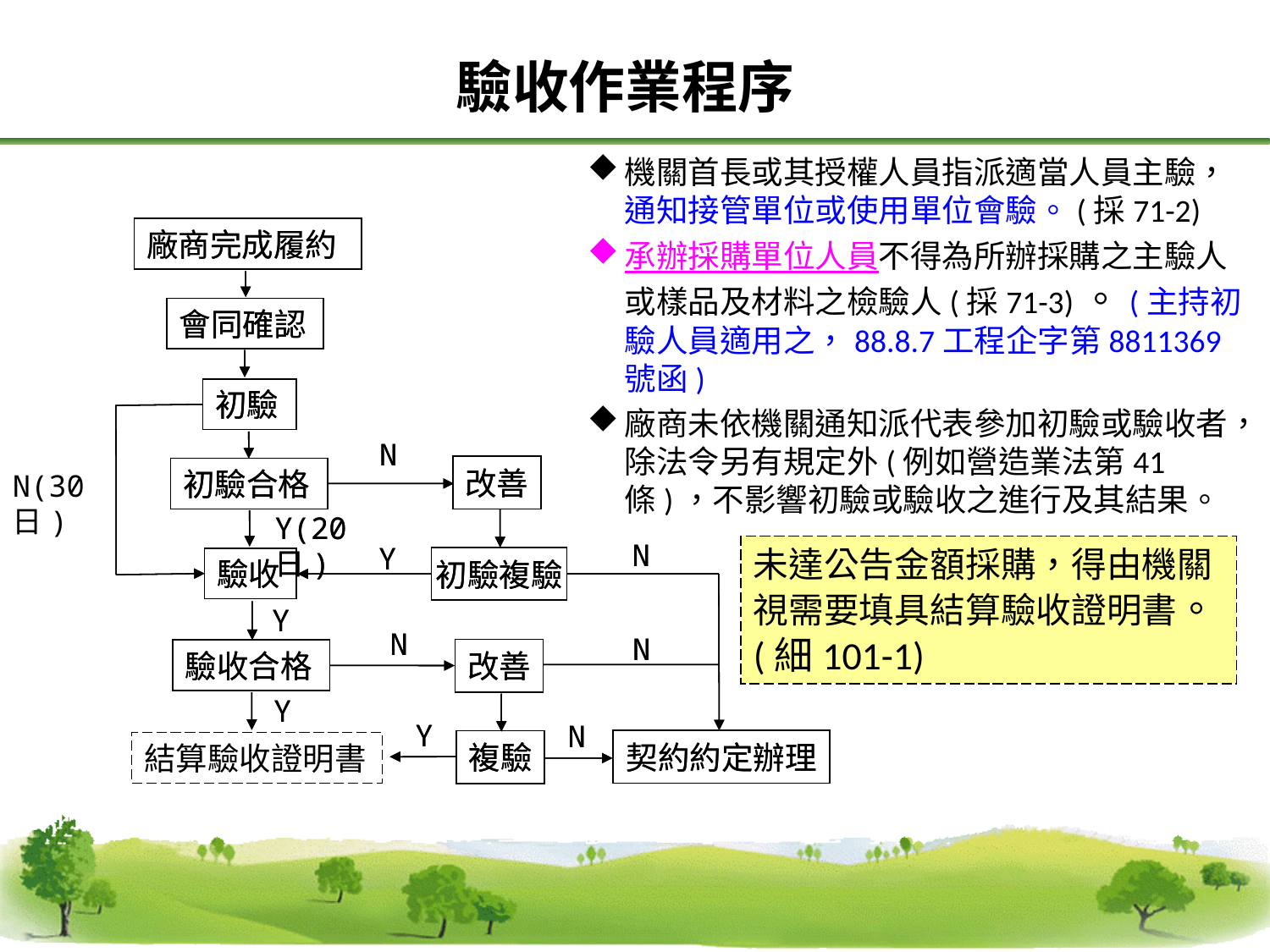

驗收作業程序
機關首長或其授權人員指派適當人員主驗，通知接管單位或使用單位會驗。(採71-2)
承辦採購單位人員不得為所辦採購之主驗人或樣品及材料之檢驗人(採71-3)。(主持初驗人員適用之，88.8.7工程企字第8811369號函)
廠商未依機關通知派代表參加初驗或驗收者，除法令另有規定外(例如營造業法第41條)，不影響初驗或驗收之進行及其結果。

廠商完成履約
廠商完成履約

會同確認
會同確認

初驗
初驗
N
N

改善
改善
初驗合格
初驗合格
N(30日)

Y(20日)
Y(20日)

N
N
Y
Y
未達公告金額採購，得由機關視需要填具結算驗收證明書。(細101-1)
初驗複驗
初驗複驗
驗收
驗收

Y
Y

N
N
N
N
改善
改善
驗收合格
驗收合格

Y
Y

Y
Y
N
N
契約約定辦理
契約約定辦理
複驗
複驗
結算驗收證明書